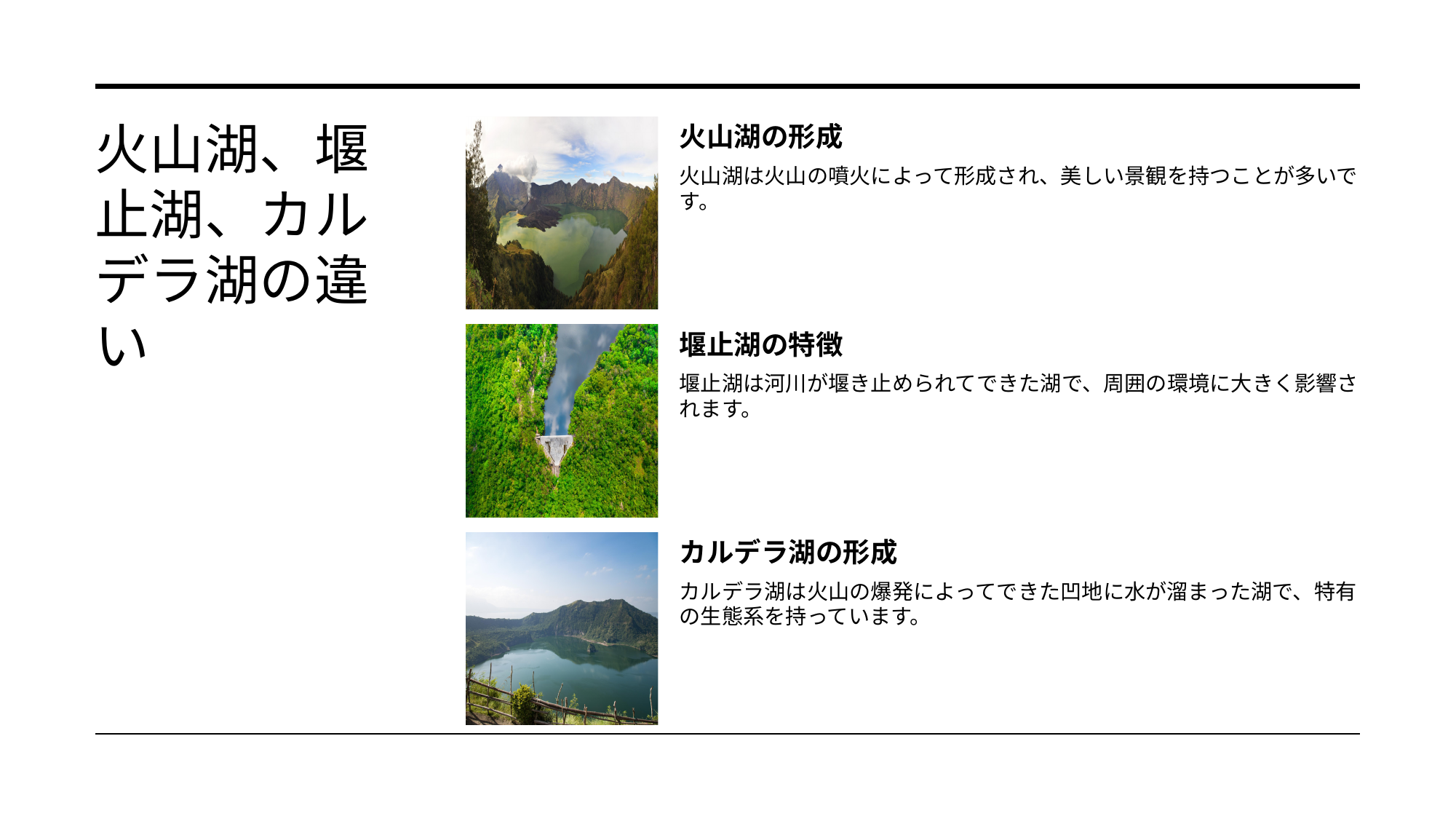

# 火山湖、堰止湖、カルデラ湖の違い
火山湖の形成
火山湖は火山の噴火によって形成され、美しい景観を持つことが多いです。
堰止湖の特徴
堰止湖は河川が堰き止められてできた湖で、周囲の環境に大きく影響されます。
カルデラ湖の形成
カルデラ湖は火山の爆発によってできた凹地に水が溜まった湖で、特有の生態系を持っています。